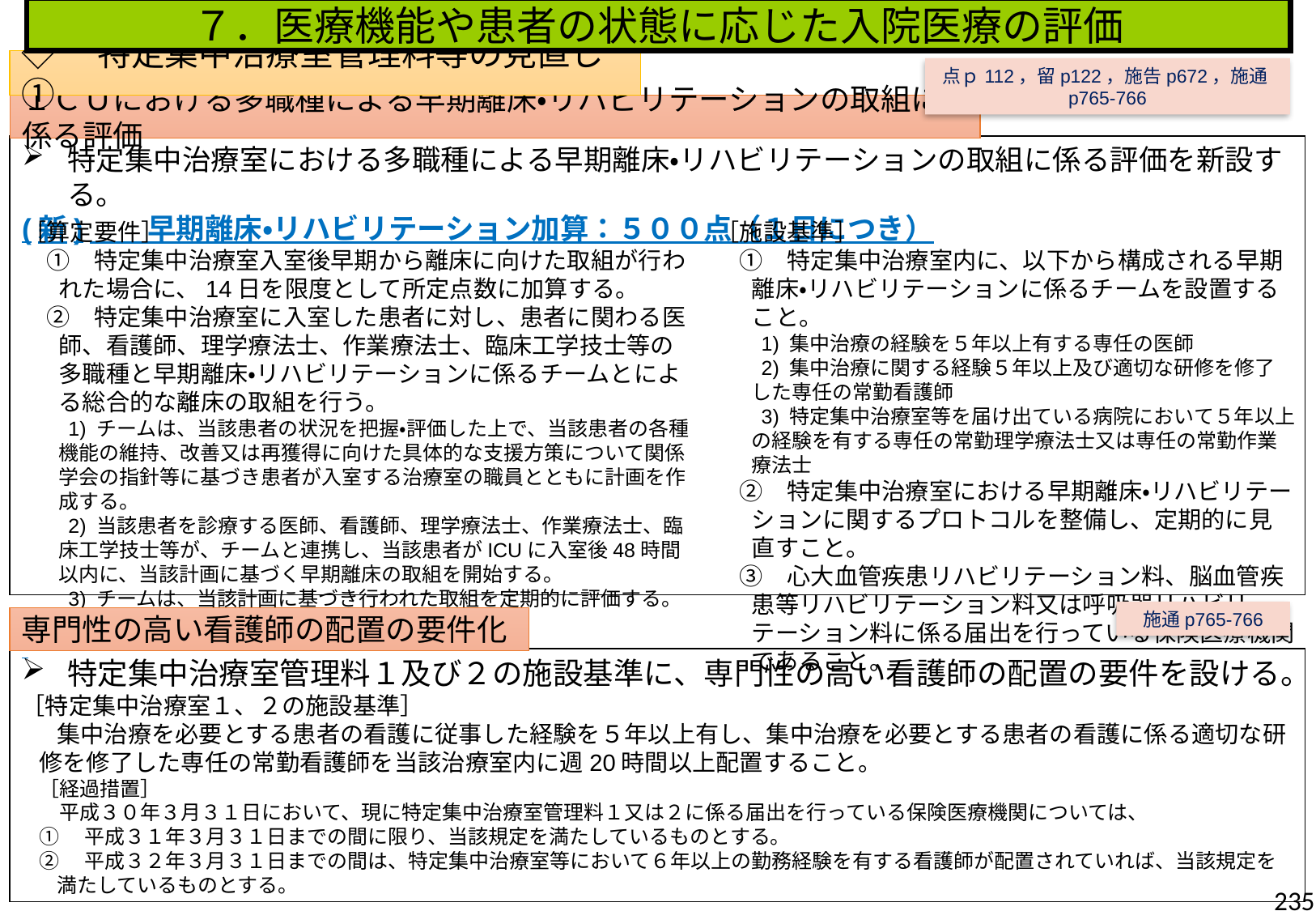

７．医療機能や患者の状態に応じた入院医療の評価
◇　特定集中治療室管理料等の見直し①
点ｐ112，留p122，施告p672，施通p765-766
ＩＣＵにおける多職種による早期離床・リハビリテーションの取組に係る評価
特定集中治療室における多職種による早期離床・リハビリテーションの取組に係る評価を新設する。
(新)　　早期離床・リハビリテーション加算：５００点（１日につき）

［算定要件］
　①　特定集中治療室入室後早期から離床に向けた取組が行われた場合に、14日を限度として所定点数に加算する。
　②　特定集中治療室に入室した患者に対し、患者に関わる医師、看護師、理学療法士、作業療法士、臨床工学技士等の多職種と早期離床・リハビリテーションに係るチームとによる総合的な離床の取組を行う。
　　1) チームは、当該患者の状況を把握・評価した上で、当該患者の各種機能の維持、改善又は再獲得に向けた具体的な支援方策について関係学会の指針等に基づき患者が入室する治療室の職員とともに計画を作成する。
　　2) 当該患者を診療する医師、看護師、理学療法士、作業療法士、臨床工学技士等が、チームと連携し、当該患者がICUに入室後48時間以内に、当該計画に基づく早期離床の取組を開始する。
　　3) チームは、当該計画に基づき行われた取組を定期的に評価する。

［施設基準］
　①　特定集中治療室内に、以下から構成される早期離床・リハビリテーションに係るチームを設置すること。
　　1) 集中治療の経験を５年以上有する専任の医師
　　2) 集中治療に関する経験５年以上及び適切な研修を修了した専任の常勤看護師
　　3) 特定集中治療室等を届け出ている病院において５年以上の経験を有する専任の常勤理学療法士又は専任の常勤作業療法士
　②　特定集中治療室における早期離床・リハビリテーションに関するプロトコルを整備し、定期的に見直すこと。
　③　心大血管疾患リハビリテーション料、脳血管疾患等リハビリテーション料又は呼吸器リハビリテーション料に係る届出を行っている保険医療機関であること。
施通p765-766
専門性の高い看護師の配置の要件化
特定集中治療室管理料１及び２の施設基準に、専門性の高い看護師の配置の要件を設ける。
［特定集中治療室１、２の施設基準］
集中治療を必要とする患者の看護に従事した経験を５年以上有し、集中治療を必要とする患者の看護に係る適切な研修を修了した専任の常勤看護師を当該治療室内に週20時間以上配置すること。
［経過措置］
　平成３０年３月３１日において、現に特定集中治療室管理料１又は２に係る届出を行っている保険医療機関については、
①　平成３１年３月３１日までの間に限り、当該規定を満たしているものとする。
②　平成３２年３月３１日までの間は、特定集中治療室等において６年以上の勤務経験を有する看護師が配置されていれば、当該規定を満たしているものとする。

235